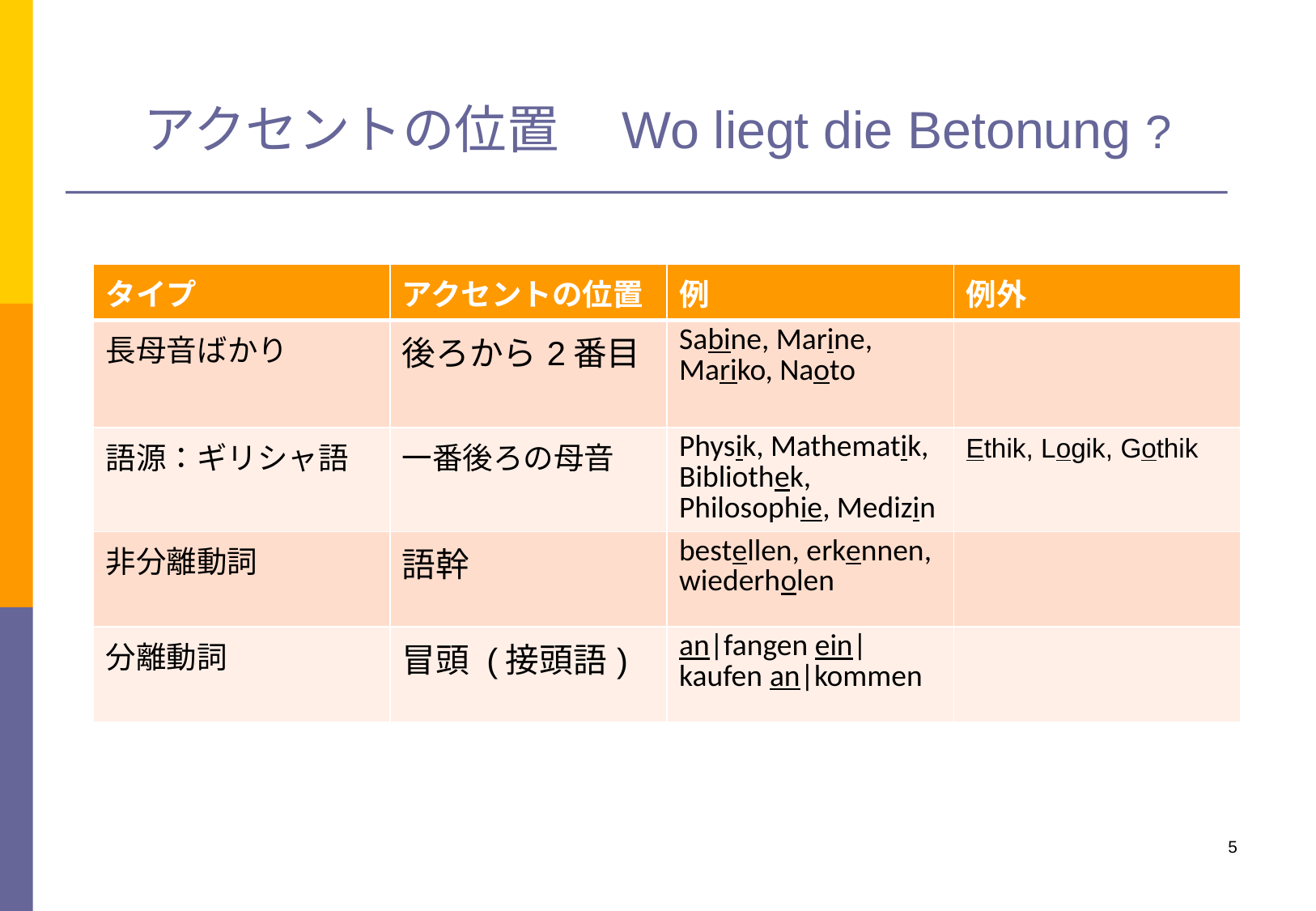

# アクセントの位置　Wo liegt die Betonung ?
| タイプ | アクセントの位置 | 例 | 例外 |
| --- | --- | --- | --- |
| 長母音ばかり | 後ろから2番目 | Sabine, Marine, Mariko, Naoto |  |
| 語源：ギリシャ語 | 一番後ろの母音 | Physik, Mathematik, Bibliothek, Philosophie, Medizin | Ethik, Logik, Gothik |
| 非分離動詞 | 語幹 | bestellen, erkennen, wiederholen |  |
| 分離動詞 | 冒頭 (接頭語) | an|fangen ein|kaufen an|kommen |  |

5